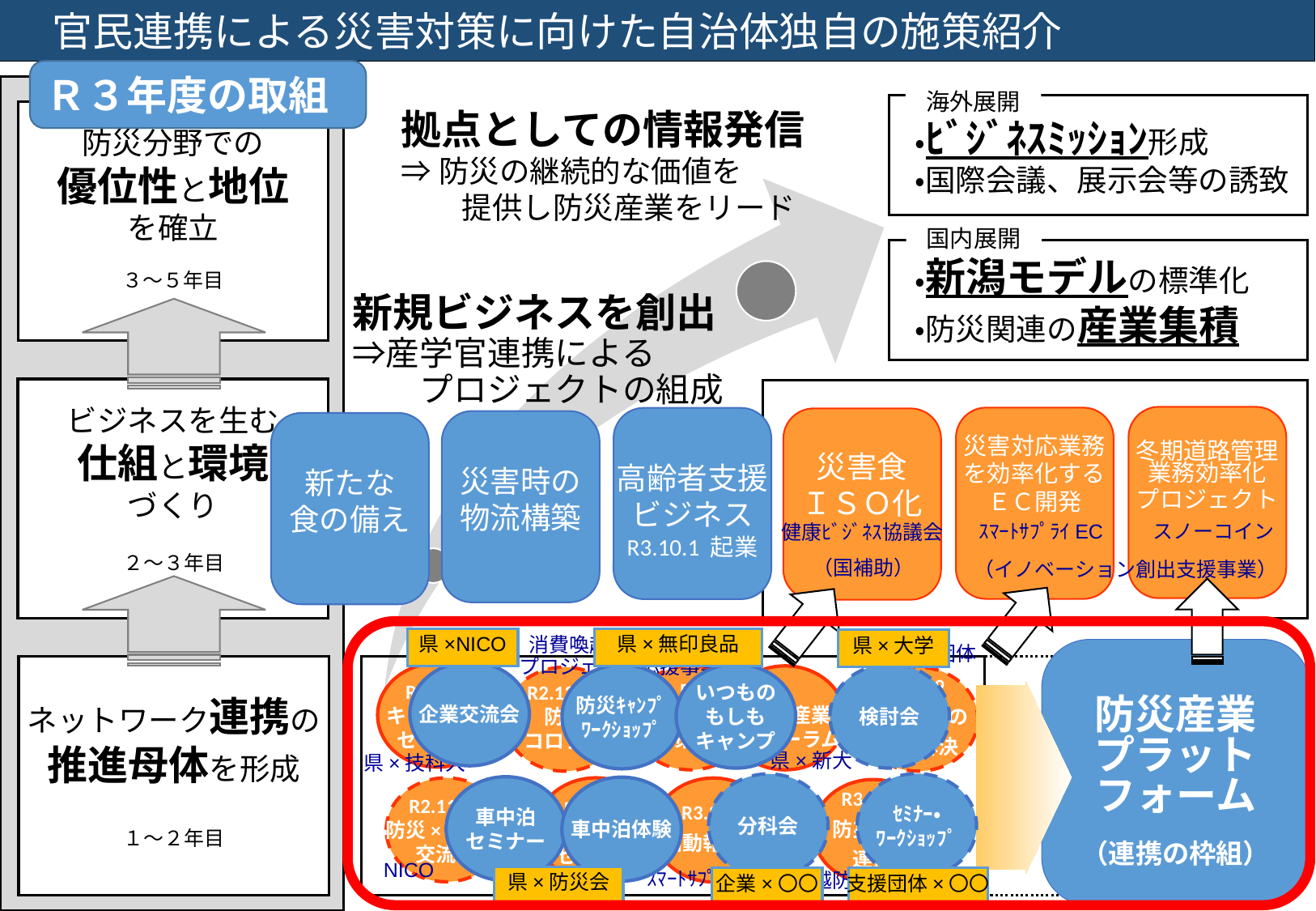

官民連携による災害対策に向けた自治体独自の施策紹介
Ｒ３年度の取組

海外展開
 ・ﾋﾞｼﾞﾈｽﾐｯｼｮﾝ形成
 ・国際会議、展示会等の誘致
国内展開
 ・新潟モデルの標準化
 ・防災関連の産業集積
拠点としての情報発信
⇒防災の継続的な価値を
　　提供し防災産業をリード
防災分野での
優位性と地位
を確立

３～５年目
拠点としての情報発信
⇒防災の継続的な価値を
　　提供し防災産業をリード

新規ビジネスを創出
⇒産学官連携による
　　プロジェクトの組成
ビジネスを生む
仕組と環境
づくり

２～３年目

冬期道路管理
業務効率化
プロジェクト
災害対応業務
を効率化する
ＥＣ開発

災害食
ＩＳＯ化

高齢者支援
ビジネス
R3.10.1 起業

災害時の
物流構築

新たな
食の備え
ｽﾏｰﾄｻﾌﾟﾗｲEC
スノーコイン
健康ﾋﾞｼﾞﾈｽ協議会

（国補助）
（イノベーション創出支援事業）

県×無印良品
県×NICO
県×大学
消費喚起・需要拡大
プロジェクト応援事業
防災産業
プラット
フォーム
（連携の枠組）
県×支援団体
ネットワーク連携の
推進母体を形成

１～２年目

企業交流会
R2.9.20
キックオフ
セミナー
いつもの
もしも
キャンプ
検討会
防災ｷｬﾝﾌﾟ
ﾜｰｸｼｮｯﾌﾟ

感染症
対策展

防災産業
フォーラム
R3.2.18-19
R2.12.12
防災
コロナ展
R3.3.9
災害現場の
課題解決

県×新大
県×技科大
ｾﾐﾅｰ・
ﾜｰｸｼｮｯﾌﾟ
分科会
車中泊
セミナー
車中泊体験
R2.11.19
防災×ライフ
交流会
R3.2.19
活動支援
セミナー
R3.3.26
活動報告会
R3.3.11
防災教育
連携
NICO
県×ｽﾉｰｺｲﾝ・ｽﾏｰﾄｻﾌﾟﾗｲEC
県×防災会
支援団体×〇〇
企業×〇〇
中越防災×企業等